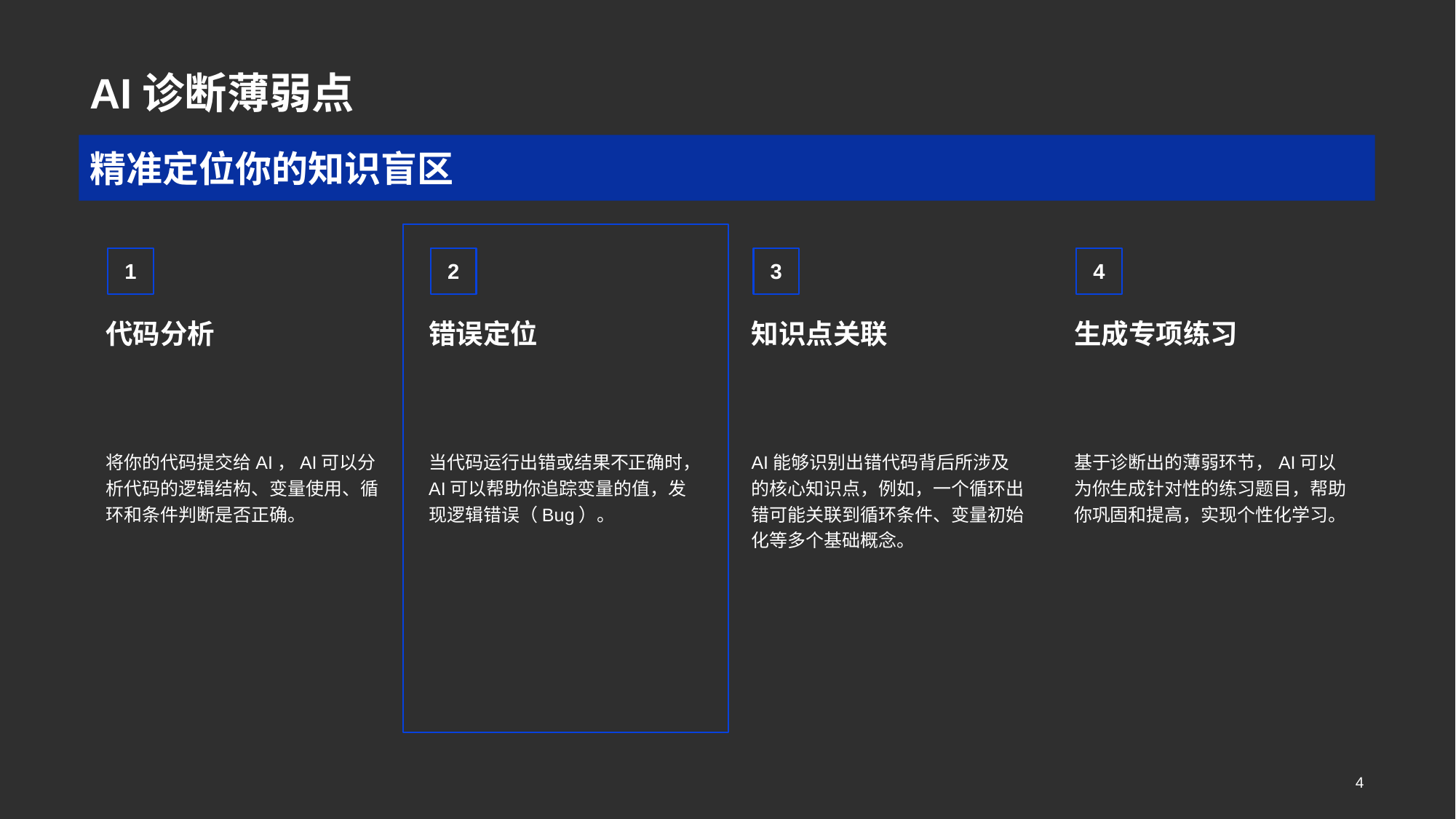

AI诊断薄弱点
精准定位你的知识盲区

1
代码分析
将你的代码提交给AI，AI可以分析代码的逻辑结构、变量使用、循环和条件判断是否正确。
2
错误定位
当代码运行出错或结果不正确时，AI可以帮助你追踪变量的值，发现逻辑错误（Bug）。
3
知识点关联
AI能够识别出错代码背后所涉及的核心知识点，例如，一个循环出错可能关联到循环条件、变量初始化等多个基础概念。
4
生成专项练习
基于诊断出的薄弱环节，AI可以为你生成针对性的练习题目，帮助你巩固和提高，实现个性化学习。
4